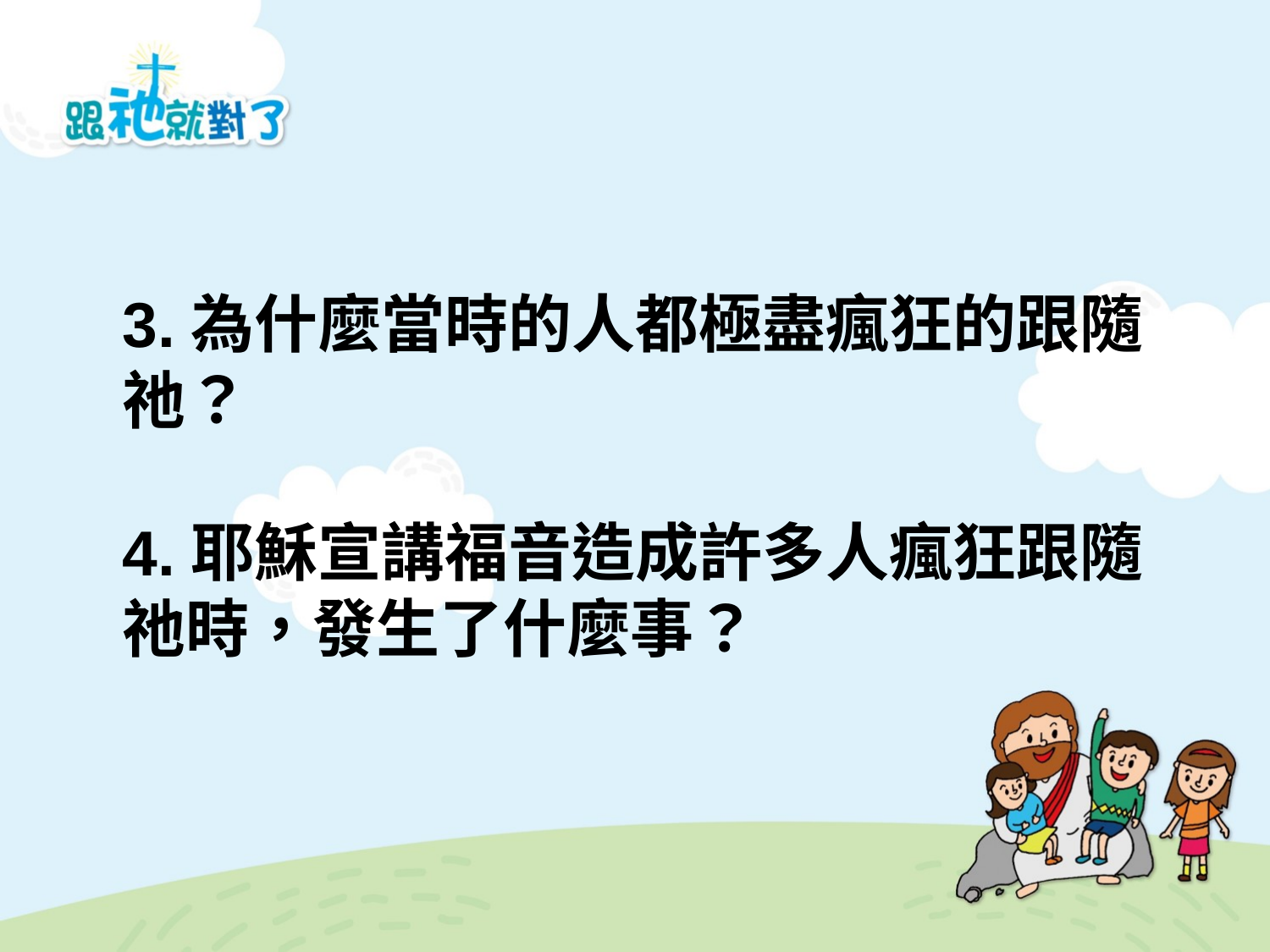

3.為什麼當時的人都極盡瘋狂的跟隨祂？

4.耶穌宣講福音造成許多人瘋狂跟隨祂時，發生了什麼事？